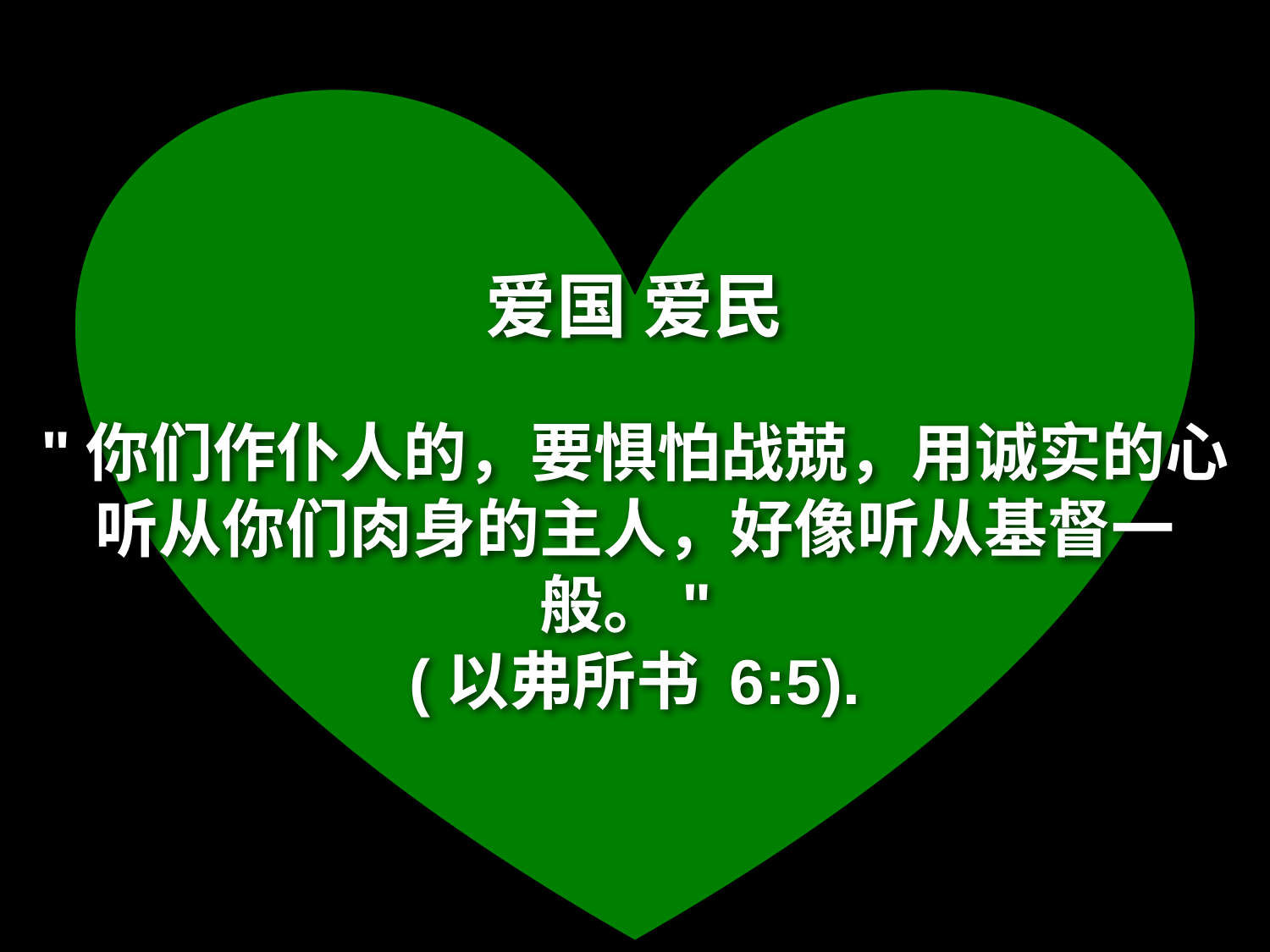

爱国 爱民
# "你们作仆人的，要惧怕战兢，用诚实的心听从你们肉身的主人，好像听从基督一般。" (以弗所书 6:5).